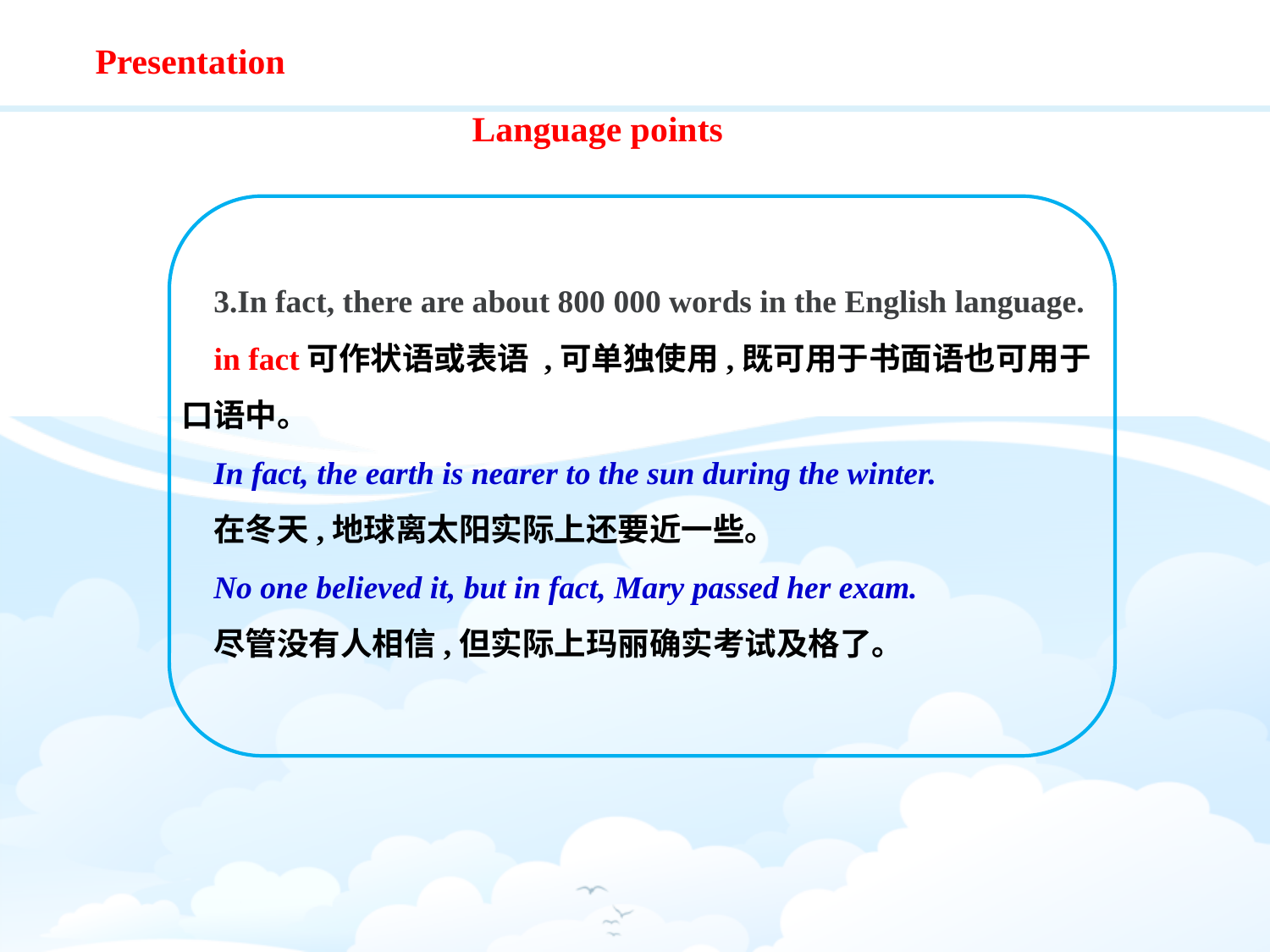

Presentation
Language points

3.In fact, there are about 800 000 words in the English language.
    in fact可作状语或表语 ,可单独使用,既可用于书面语也可用于口语中。
In fact, the earth is nearer to the sun during the winter.
在冬天,地球离太阳实际上还要近一些。
No one believed it, but in fact, Mary passed her exam.
尽管没有人相信,但实际上玛丽确实考试及格了。